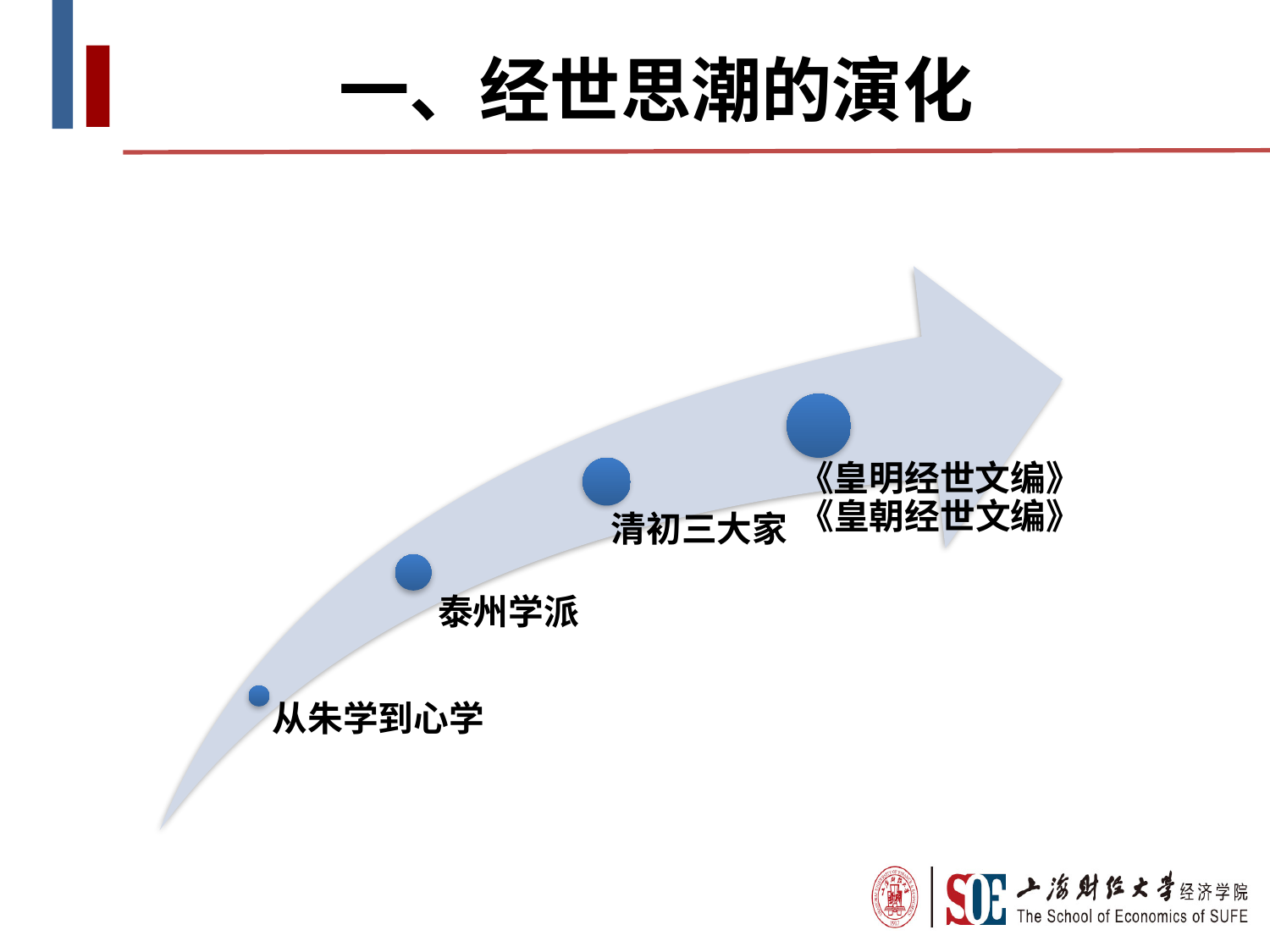

一、经世思潮的演化
从朱学到心学
泰州学派
清初三大家
《皇明经世文编》《皇朝经世文编》